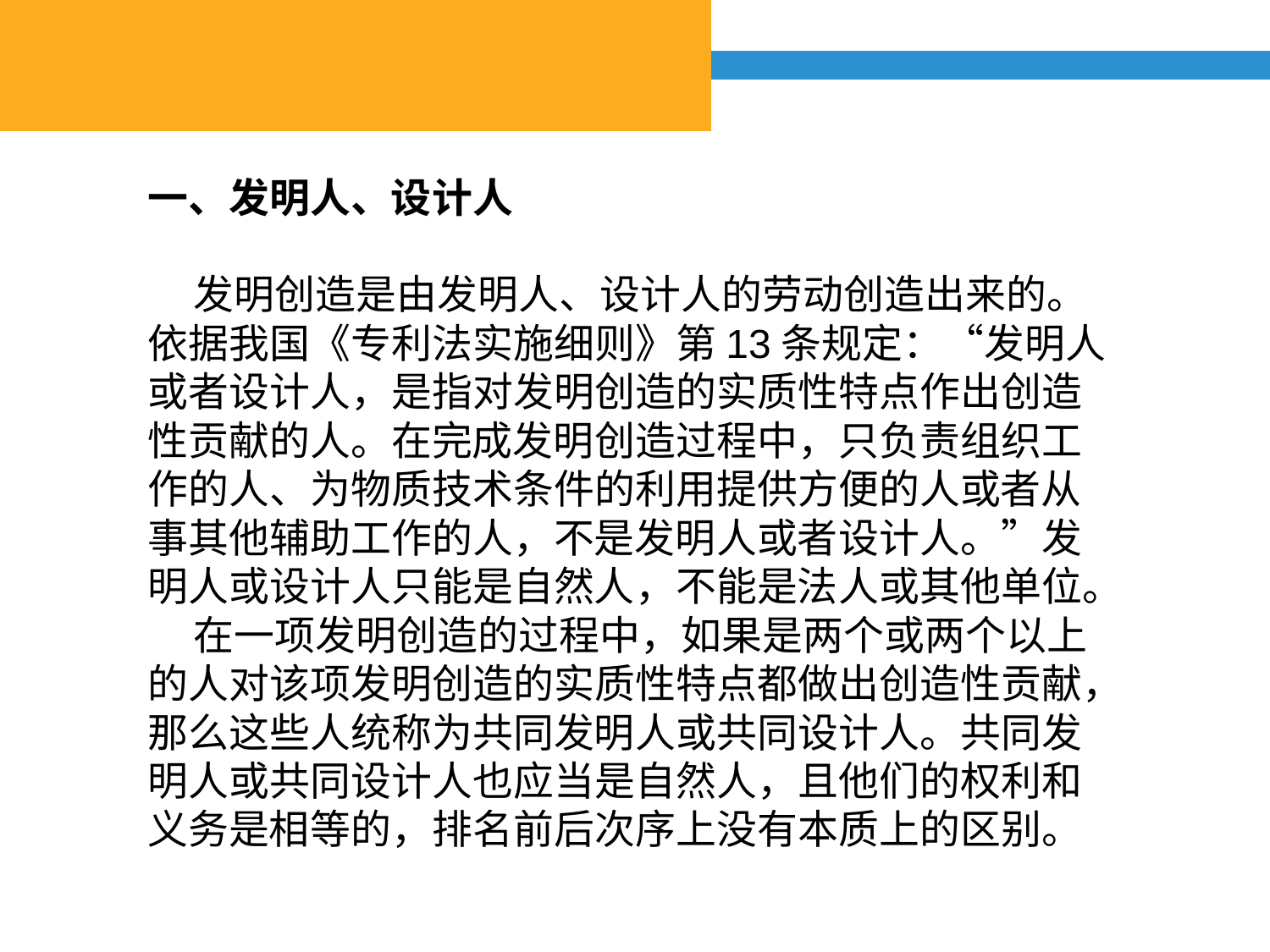

第二节 专利权的主体
一、发明人、设计人

    发明创造是由发明人、设计人的劳动创造出来的。依据我国《专利法实施细则》第13条规定：“发明人或者设计人，是指对发明创造的实质性特点作出创造性贡献的人。在完成发明创造过程中，只负责组织工作的人、为物质技术条件的利用提供方便的人或者从事其他辅助工作的人，不是发明人或者设计人。”发明人或设计人只能是自然人，不能是法人或其他单位。
    在一项发明创造的过程中，如果是两个或两个以上的人对该项发明创造的实质性特点都做出创造性贡献，那么这些人统称为共同发明人或共同设计人。共同发明人或共同设计人也应当是自然人，且他们的权利和义务是相等的，排名前后次序上没有本质上的区别。